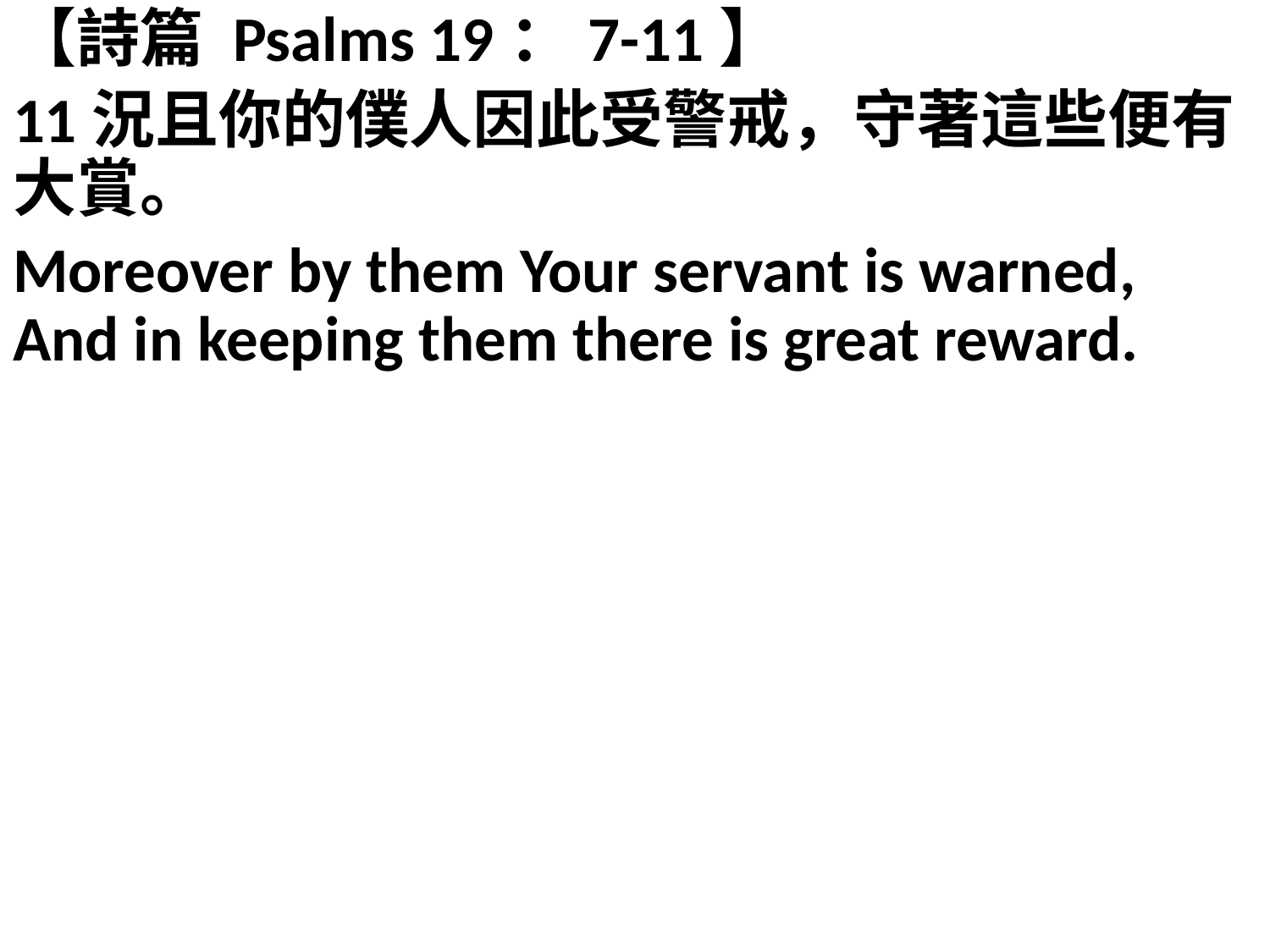

【詩篇 Psalms 19：7-11】
11況且你的僕人因此受警戒，守著這些便有大賞。
Moreover by them Your servant is warned, And in keeping them there is great reward.